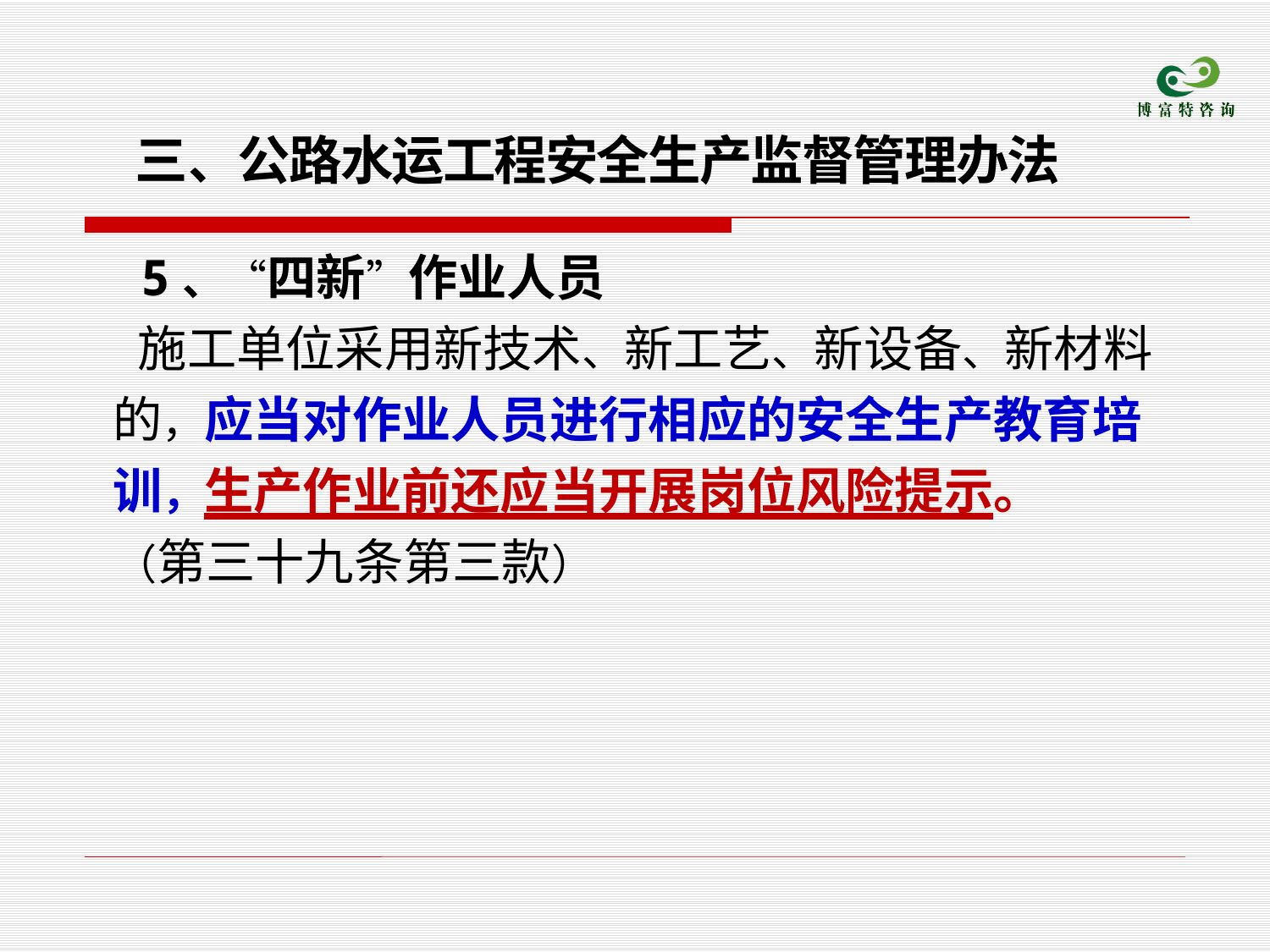

三、公路水运工程安全生产监督管理办法
　      5、“四新”作业人员
       施工单位采用新技术、新工艺、新设备、新材料的，应当对作业人员进行相应的安全生产教育培训，生产作业前还应当开展岗位风险提示。
     （第三十九条第三款）